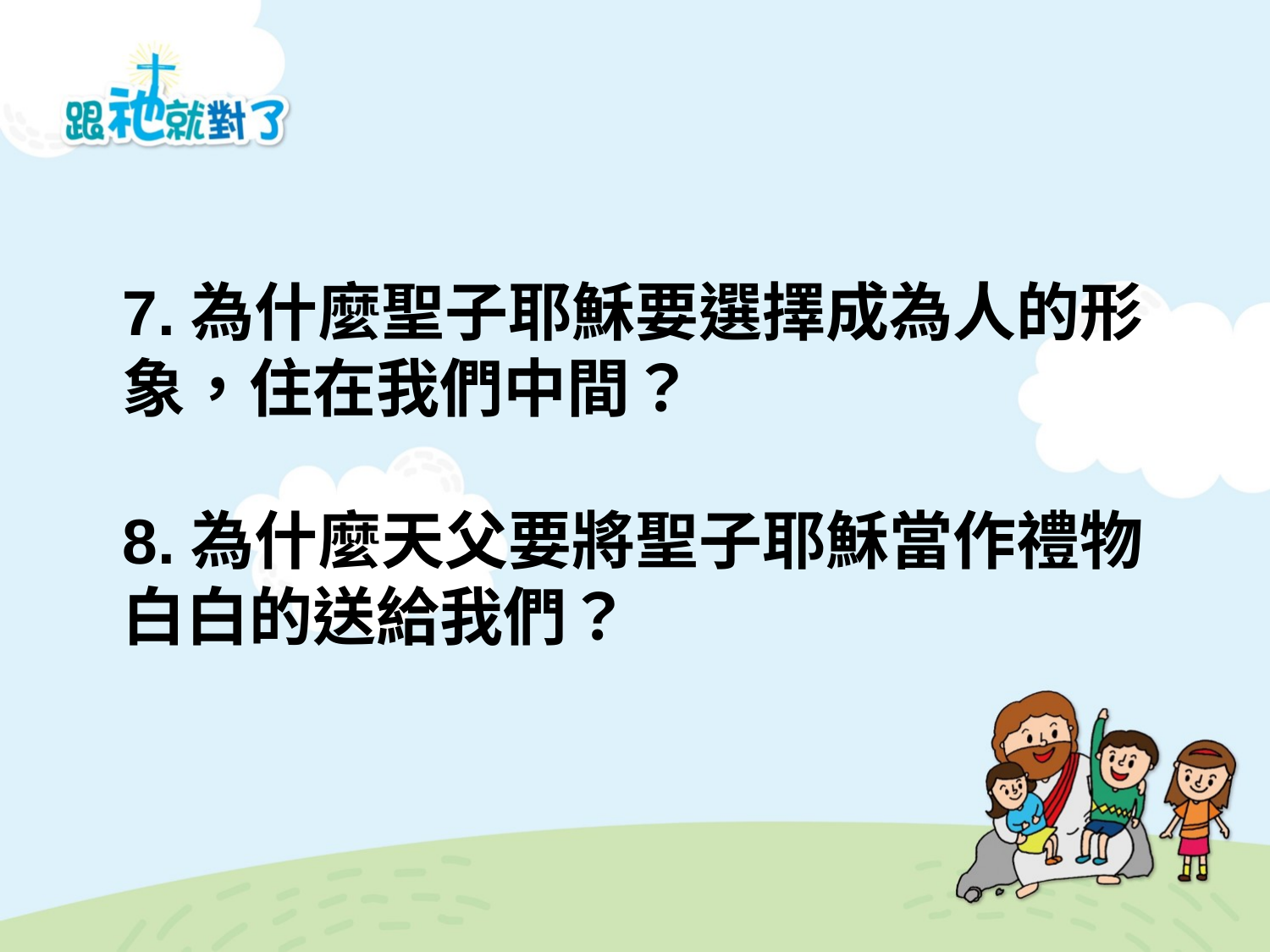

7.為什麼聖子耶穌要選擇成為人的形象，住在我們中間？

8.為什麼天父要將聖子耶穌當作禮物白白的送給我們？